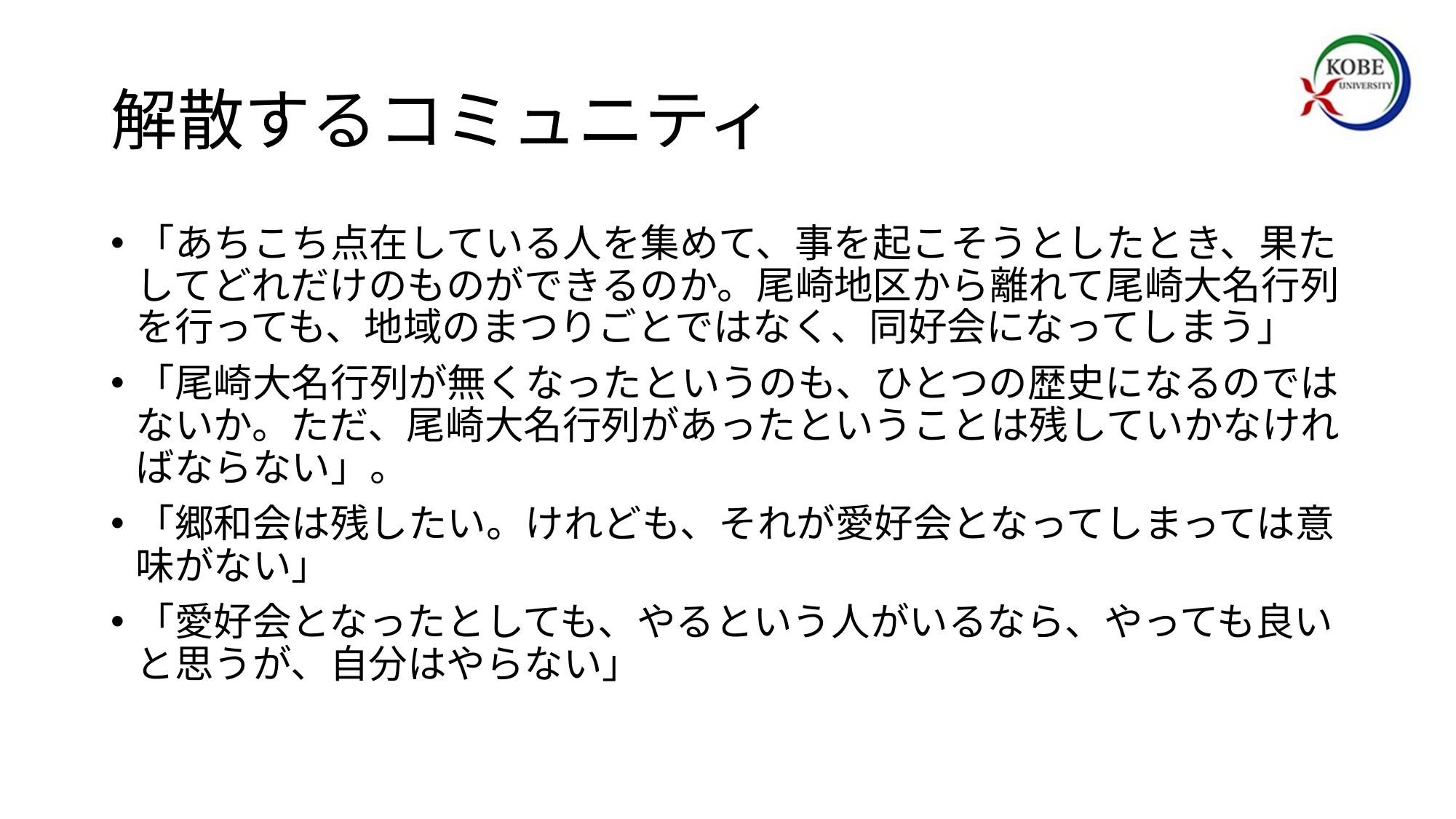

# 解散するコミュニティ
「あちこち点在している人を集めて、事を起こそうとしたとき、果たしてどれだけのものができるのか。尾崎地区から離れて尾崎大名行列を行っても、地域のまつりごとではなく、同好会になってしまう」
「尾崎大名行列が無くなったというのも、ひとつの歴史になるのではないか。ただ、尾崎大名行列があったということは残していかなければならない」。
「郷和会は残したい。けれども、それが愛好会となってしまっては意味がない」
「愛好会となったとしても、やるという人がいるなら、やっても良いと思うが、自分はやらない」